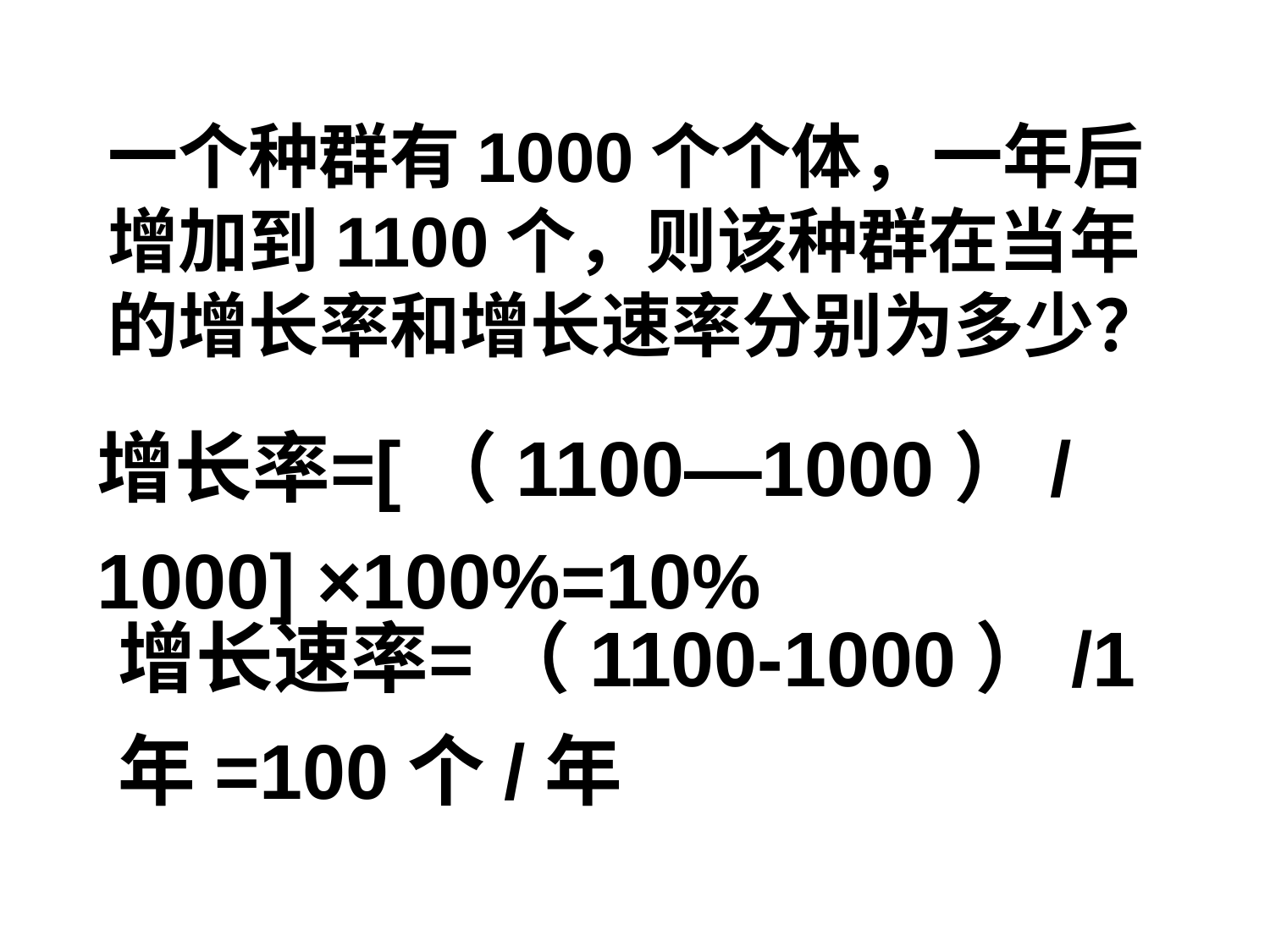

一个种群有1000个个体，一年后增加到1100个，则该种群在当年的增长率和增长速率分别为多少？
增长率=[（1100—1000）/1000] ×100%=10%
增长速率=（1100-1000）/1年=100个/年